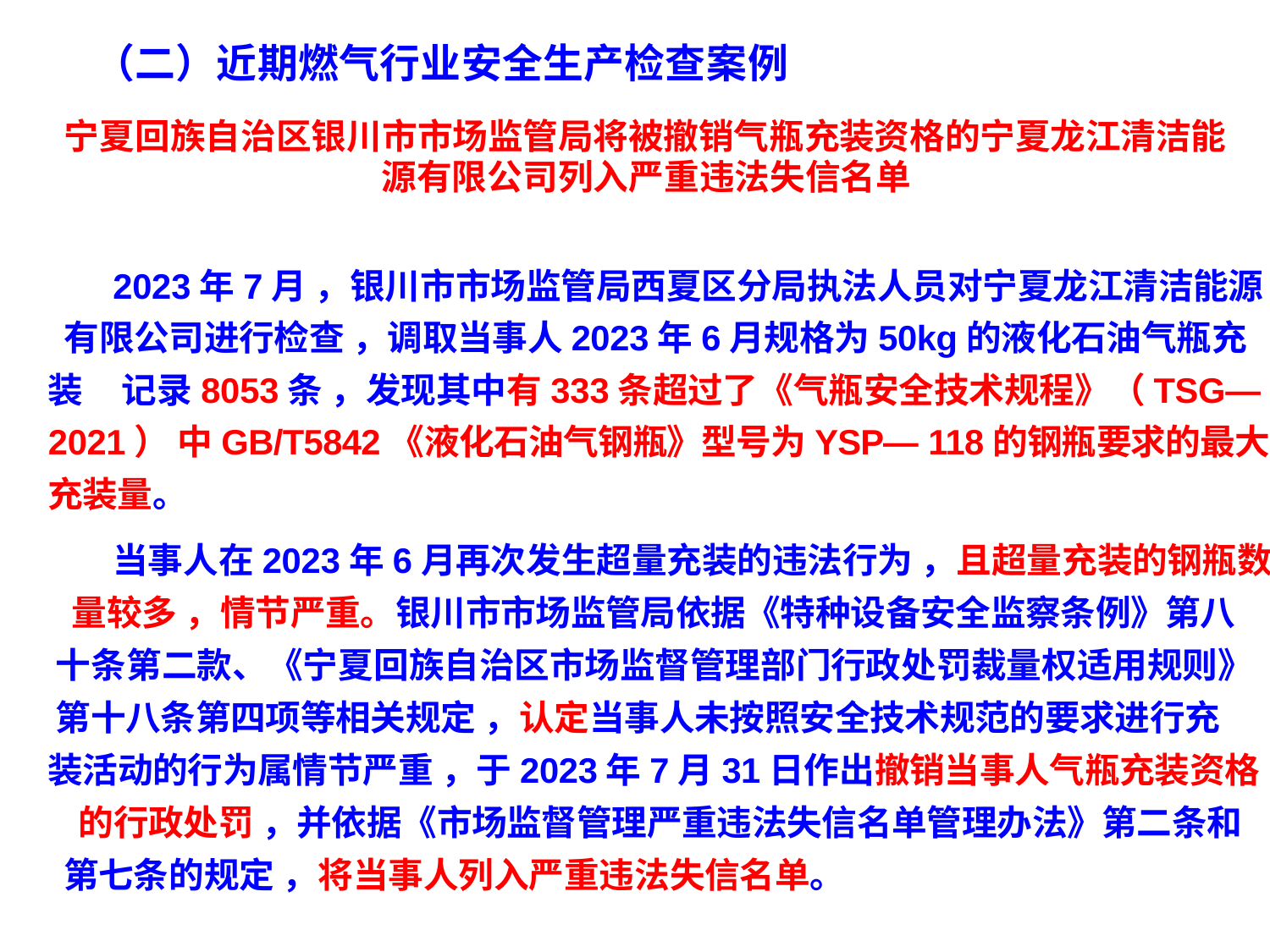

（二）近期燃气行业安全生产检查案例
宁夏回族自治区银川市市场监管局将被撤销气瓶充装资格的宁夏龙江清洁能     源有限公司列入严重违法失信名单

2023年7月 ，银川市市场监管局西夏区分局执法人员对宁夏龙江清洁能源    有限公司进行检查 ，调取当事人2023年6月规格为50kg的液化石油气瓶充装     记录8053条 ，发现其中有333条超过了《气瓶安全技术规程》（TSG—2021） 中GB/T5842《液化石油气钢瓶》型号为YSP— 118的钢瓶要求的最大充装量。

当事人在2023年6月再次发生超量充装的违法行为 ，且超量充装的钢瓶数    量较多 ，情节严重。银川市市场监管局依据《特种设备安全监察条例》第八       十条第二款、《宁夏回族自治区市场监督管理部门行政处罚裁量权适用规则》    第十八条第四项等相关规定 ，认定当事人未按照安全技术规范的要求进行充       装活动的行为属情节严重 ，于2023年7月31日作出撤销当事人气瓶充装资格      的行政处罚 ，并依据《市场监督管理严重违法失信名单管理办法》第二条和       第七条的规定 ，将当事人列入严重违法失信名单。